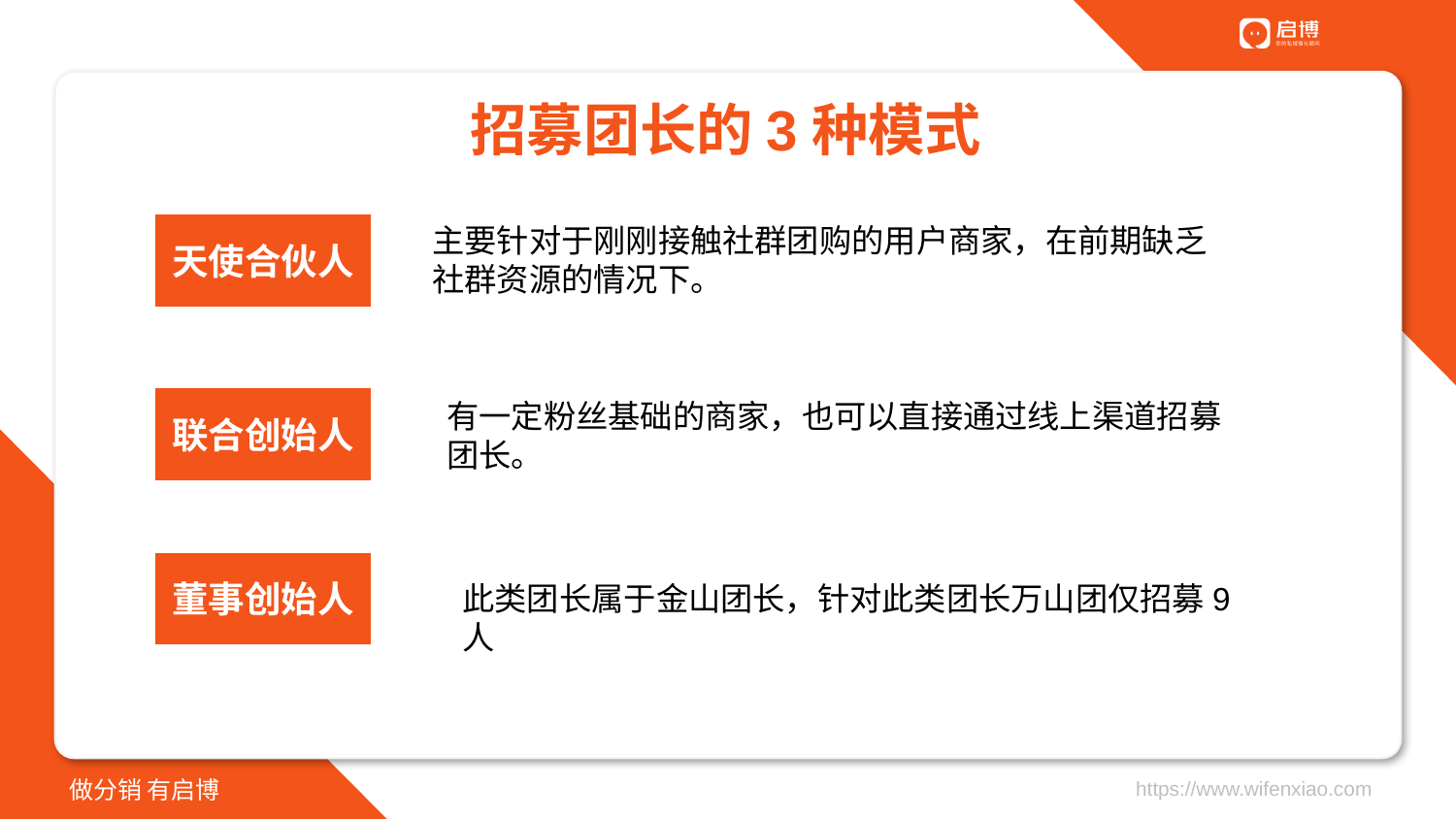

招募团长的3种模式
主要针对于刚刚接触社群团购的用户商家，在前期缺乏社群资源的情况下。
天使合伙人
联合创始人
有一定粉丝基础的商家，也可以直接通过线上渠道招募团长。
董事创始人
此类团长属于金山团长，针对此类团长万山团仅招募9人